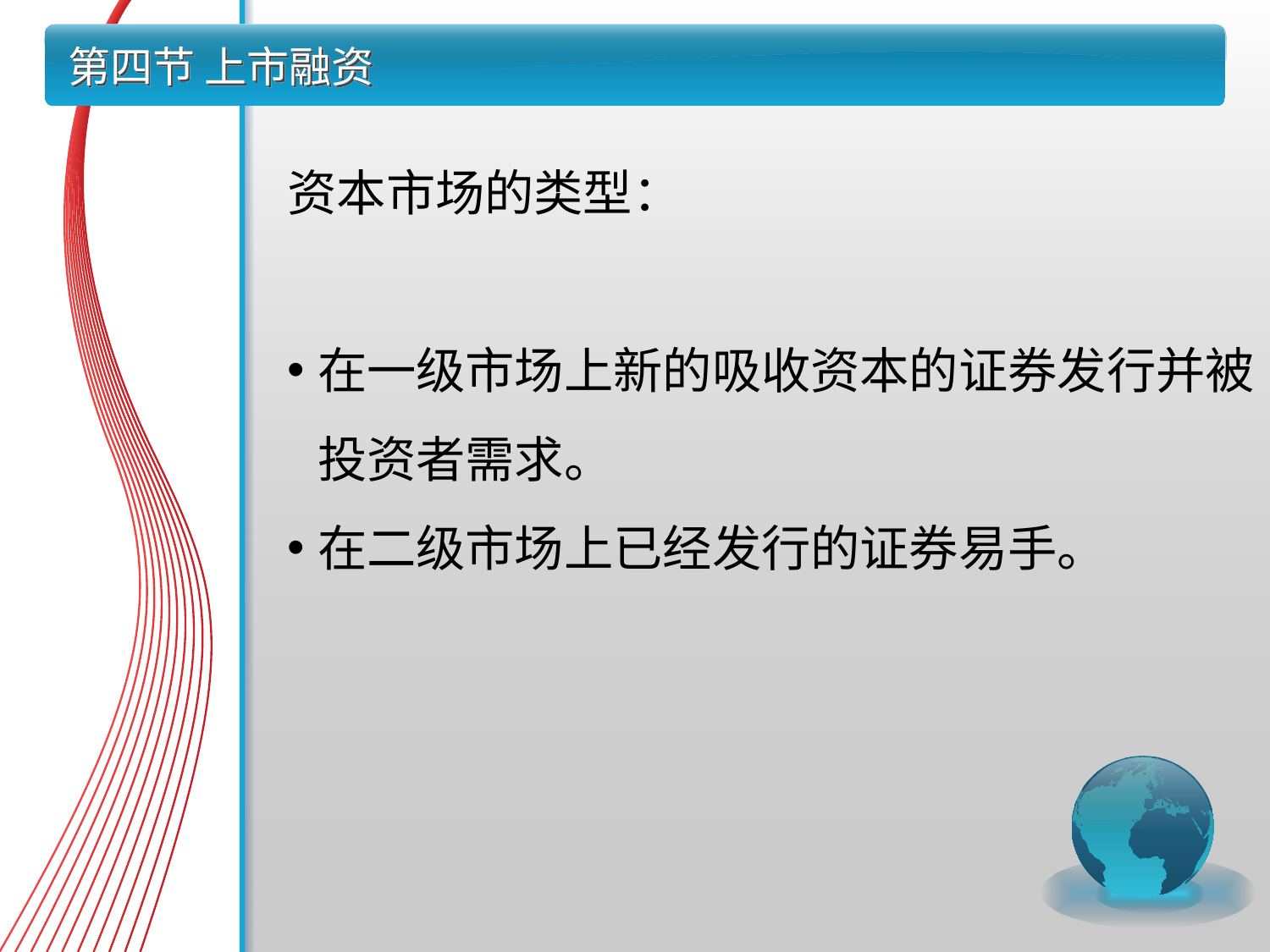

# 第四节 上市融资
资本市场的类型：

在一级市场上新的吸收资本的证券发行并被投资者需求。
在二级市场上已经发行的证券易手。